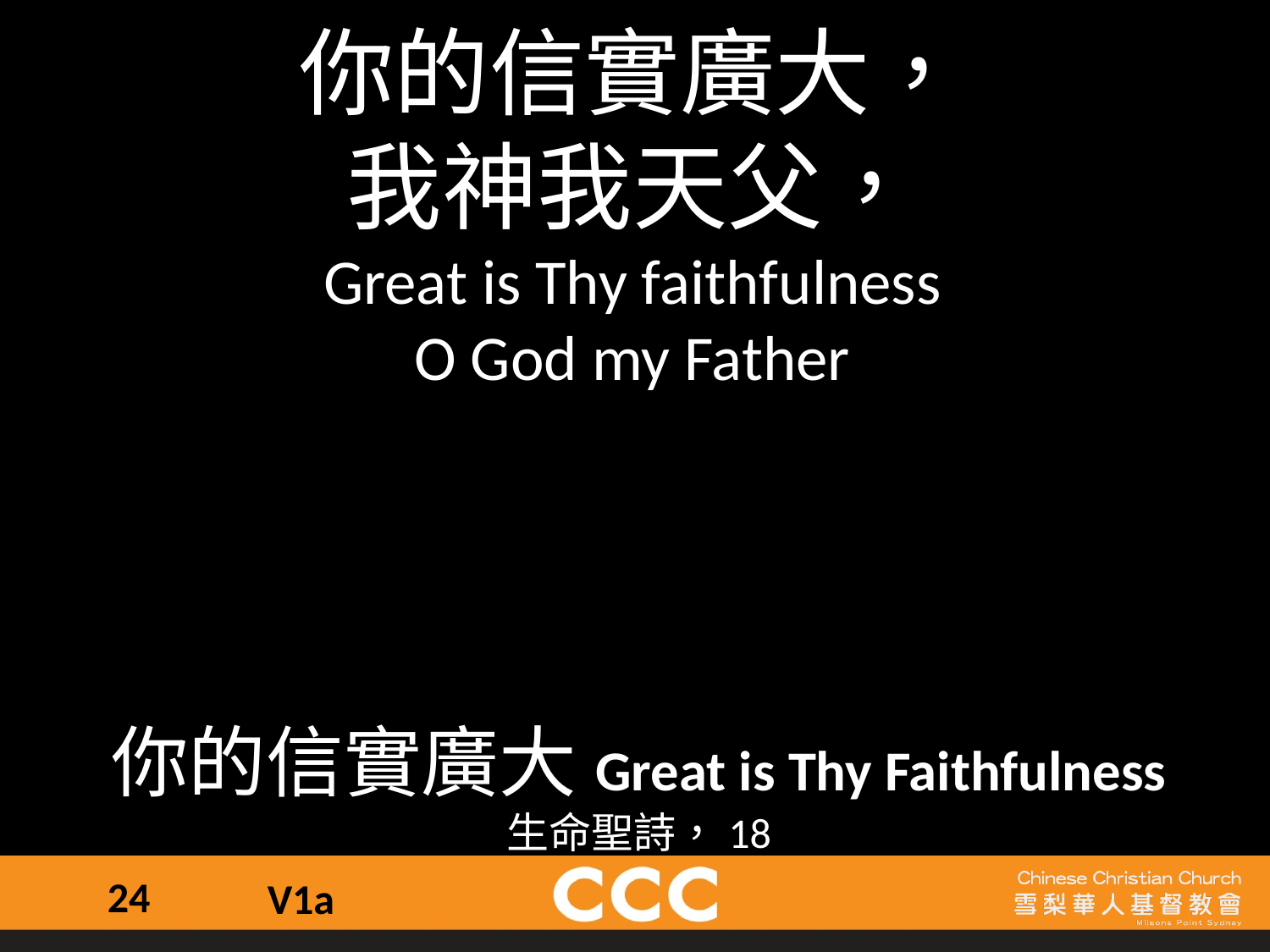

你的信實廣大，
我神我天父，
Great is Thy faithfulness
O God my Father

你的信實廣大Great is Thy Faithfulness
生命聖詩，18

24
V1a